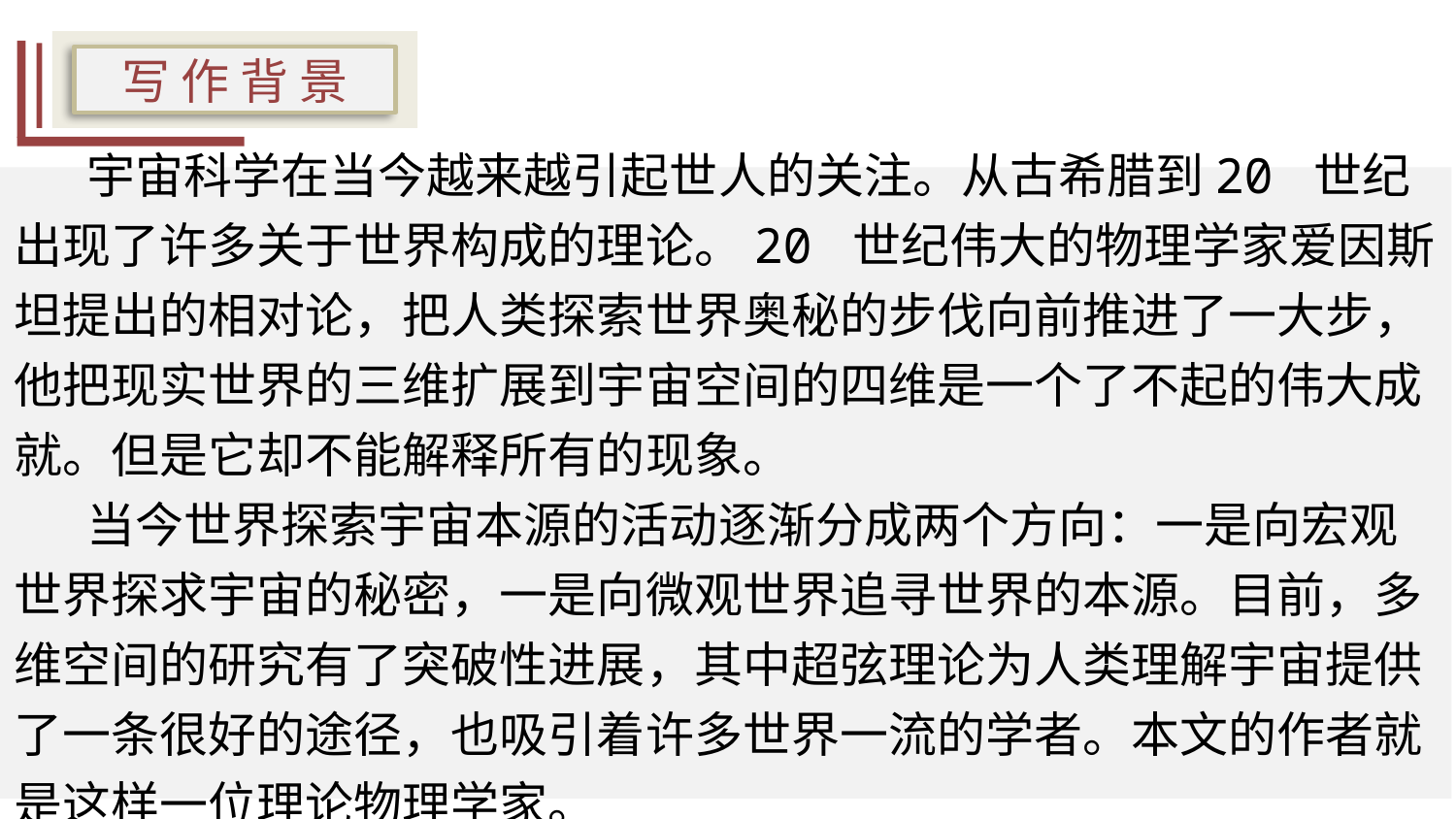

写 作 背 景
宇宙科学在当今越来越引起世人的关注。从古希腊到20 世纪出现了许多关于世界构成的理论。20 世纪伟大的物理学家爱因斯坦提出的相对论，把人类探索世界奥秘的步伐向前推进了一大步，他把现实世界的三维扩展到宇宙空间的四维是一个了不起的伟大成就。但是它却不能解释所有的现象。
当今世界探索宇宙本源的活动逐渐分成两个方向：一是向宏观世界探求宇宙的秘密，一是向微观世界追寻世界的本源。目前，多维空间的研究有了突破性进展，其中超弦理论为人类理解宇宙提供了一条很好的途径，也吸引着许多世界一流的学者。本文的作者就是这样一位理论物理学家。